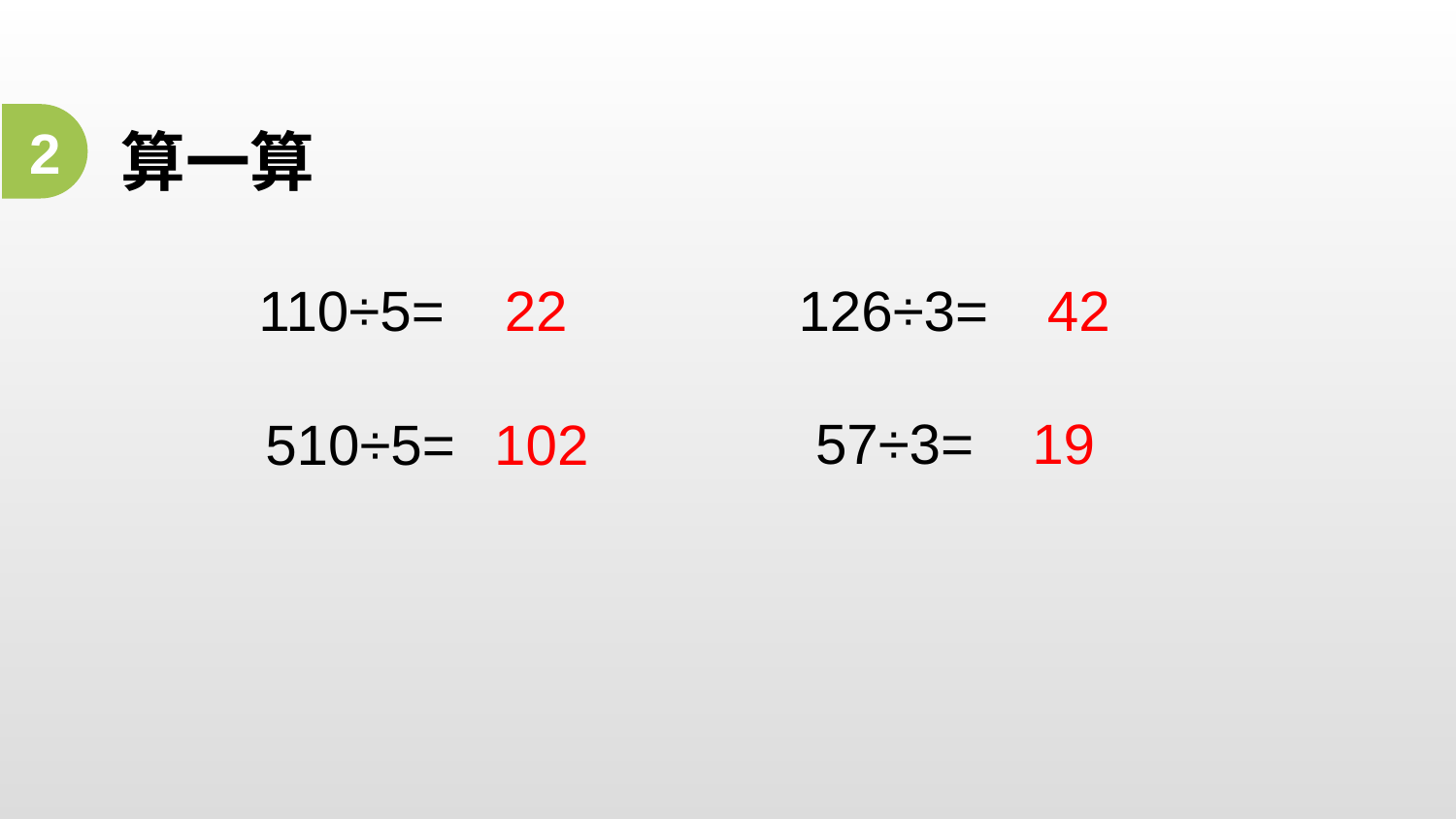

2
算一算
42
126÷3=
110÷5=
 22
57÷3=
19
 102
510÷5=